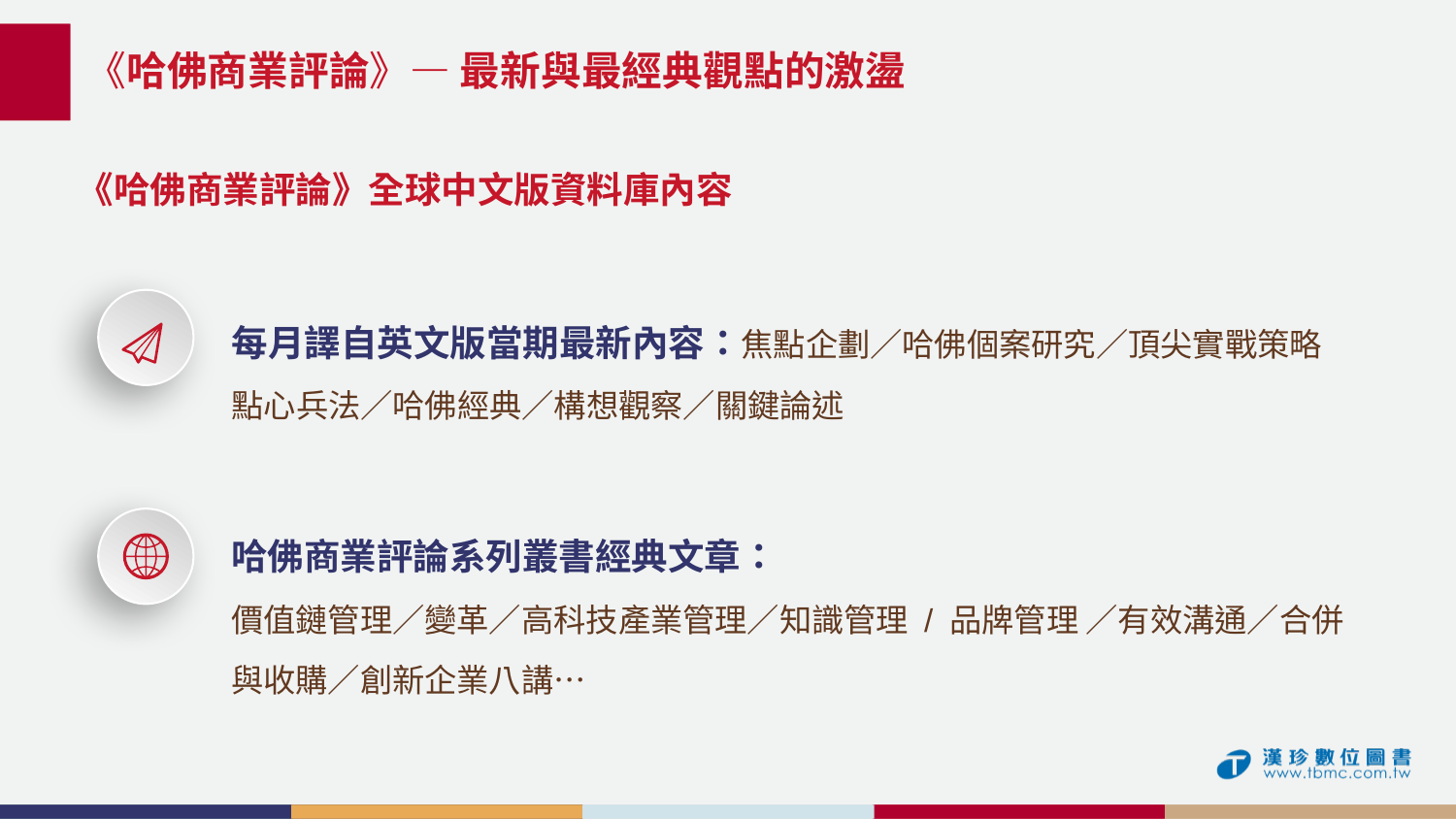

《哈佛商業評論》— 最新與最經典觀點的激盪
《哈佛商業評論》全球中文版資料庫內容

每月譯自英文版當期最新內容：焦點企劃／哈佛個案研究／頂尖實戰策略
點心兵法／哈佛經典／構想觀察／關鍵論述
哈佛商業評論系列叢書經典文章：
價值鏈管理／變革／高科技產業管理／知識管理 / 品牌管理 ／有效溝通／合併與收購／創新企業八講…